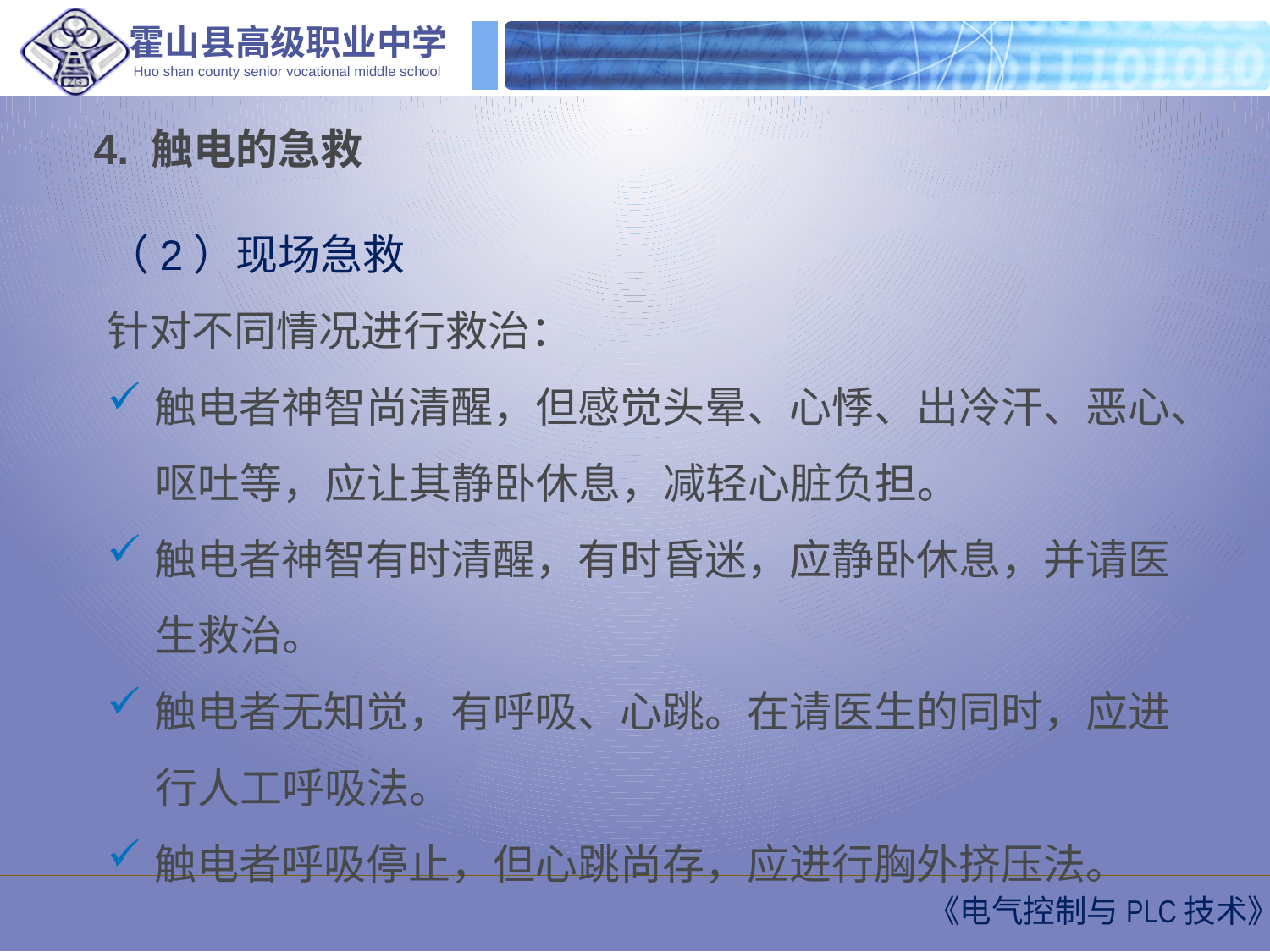

4. 触电的急救
（2）现场急救
针对不同情况进行救治：
触电者神智尚清醒，但感觉头晕、心悸、出冷汗、恶心、
    呕吐等，应让其静卧休息，减轻心脏负担。
触电者神智有时清醒，有时昏迷，应静卧休息，并请医
    生救治。
触电者无知觉，有呼吸、心跳。在请医生的同时，应进
    行人工呼吸法。
触电者呼吸停止，但心跳尚存，应进行胸外挤压法。